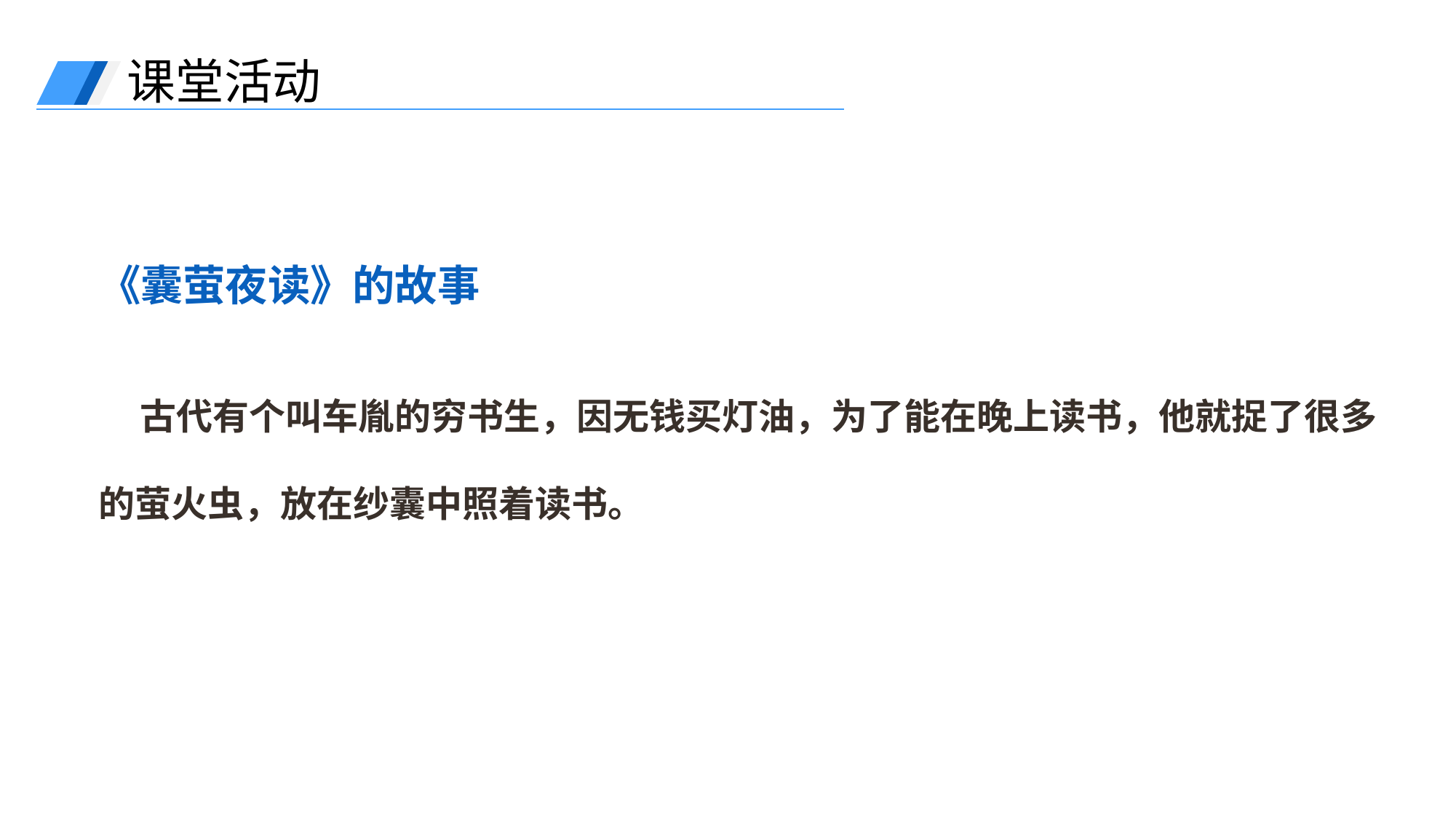

课堂活动
《囊萤夜读》的故事
    古代有个叫车胤的穷书生，因无钱买灯油，为了能在晚上读书，他就捉了很多的萤火虫，放在纱囊中照着读书。